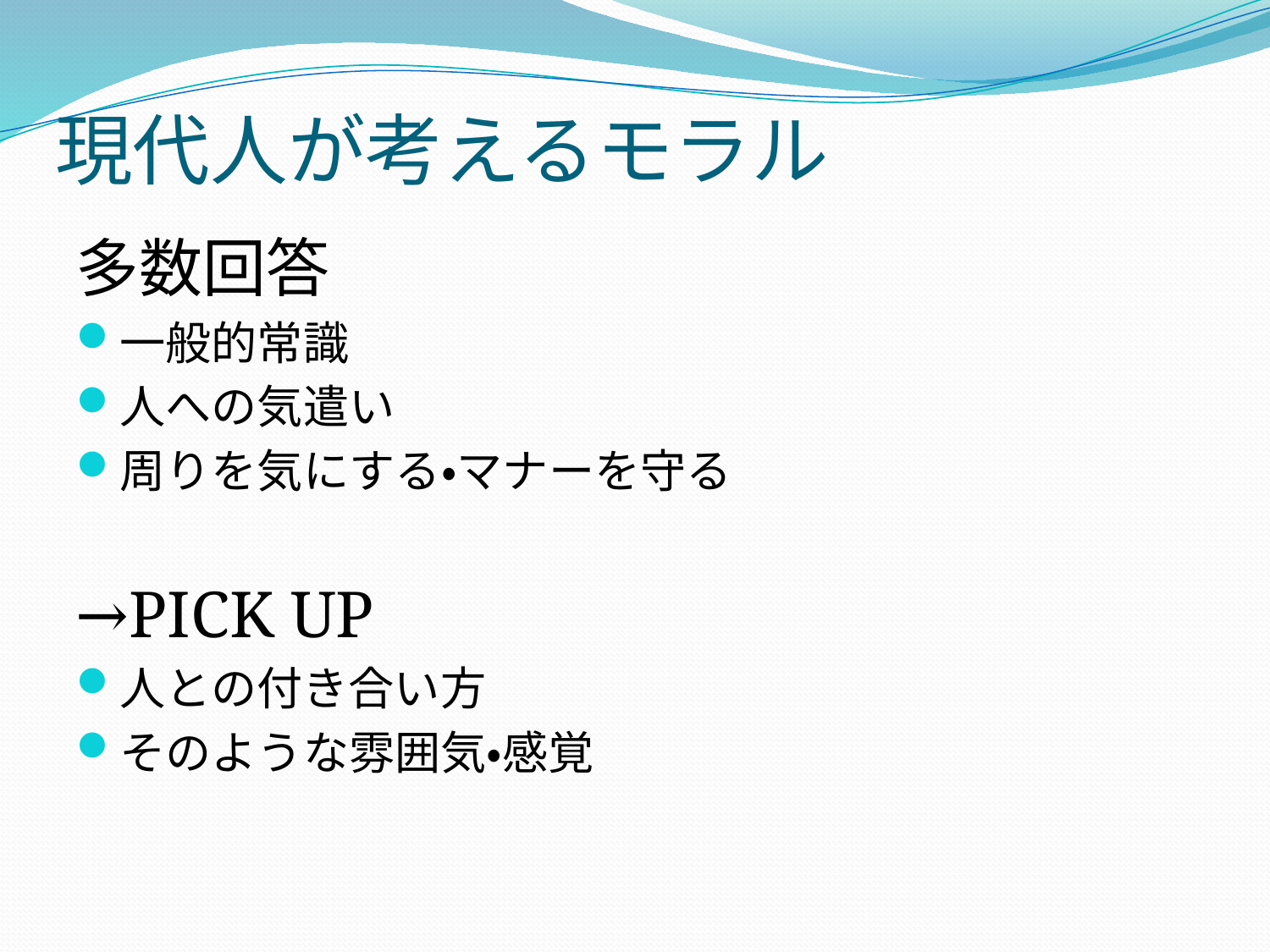

# 現代人が考えるモラル
多数回答
一般的常識
人への気遣い
周りを気にする・マナーを守る

→PICK UP
人との付き合い方
そのような雰囲気・感覚